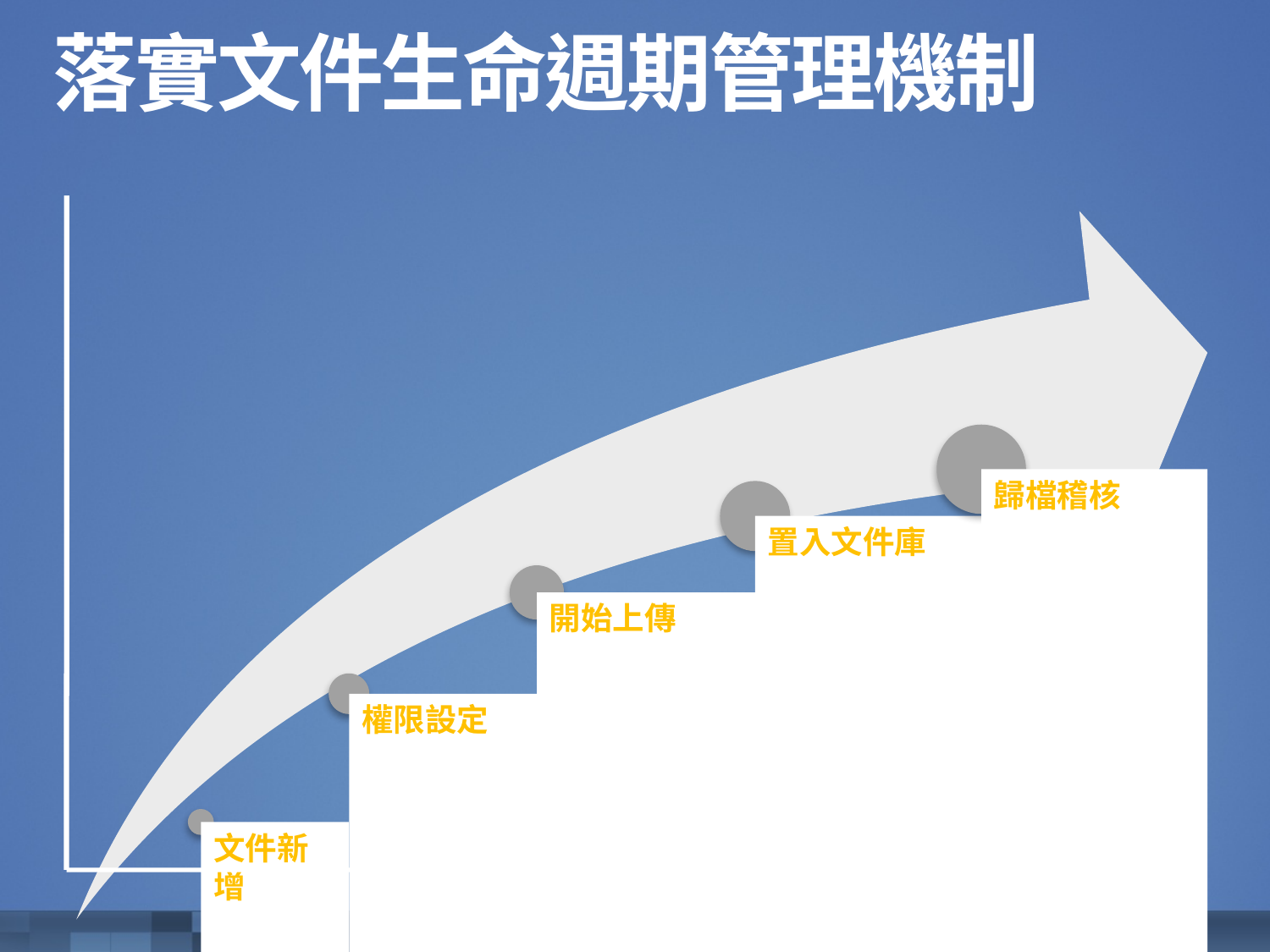

# 落實文件生命週期管理機制
文件新增
權限設定
開始上傳
置入文件庫
歸檔稽核